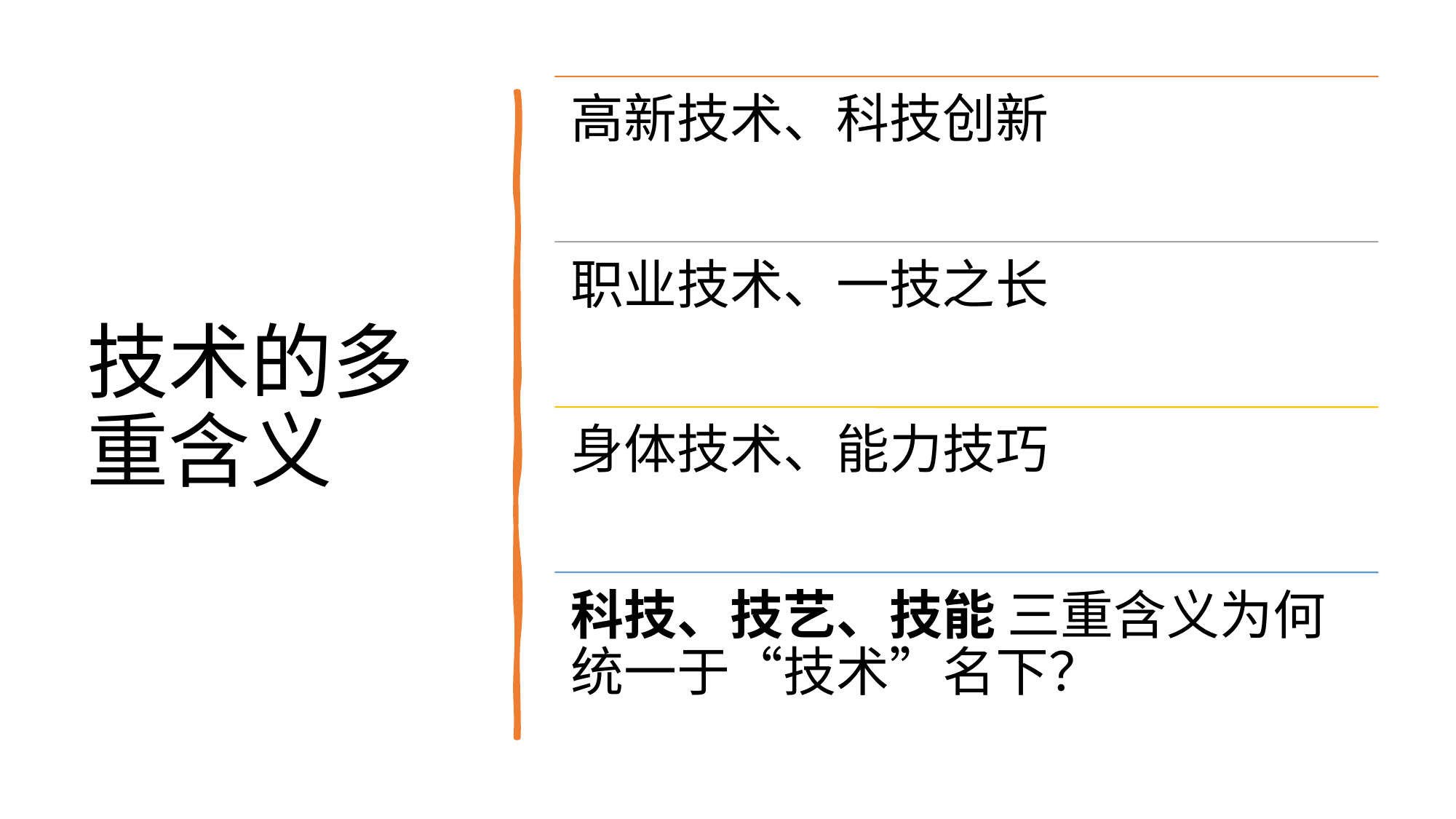

高新技术、科技创新
职业技术、一技之长
身体技术、能力技巧
科技、技艺、技能 三重含义为何统一于“技术”名下？
# 技术的多重含义